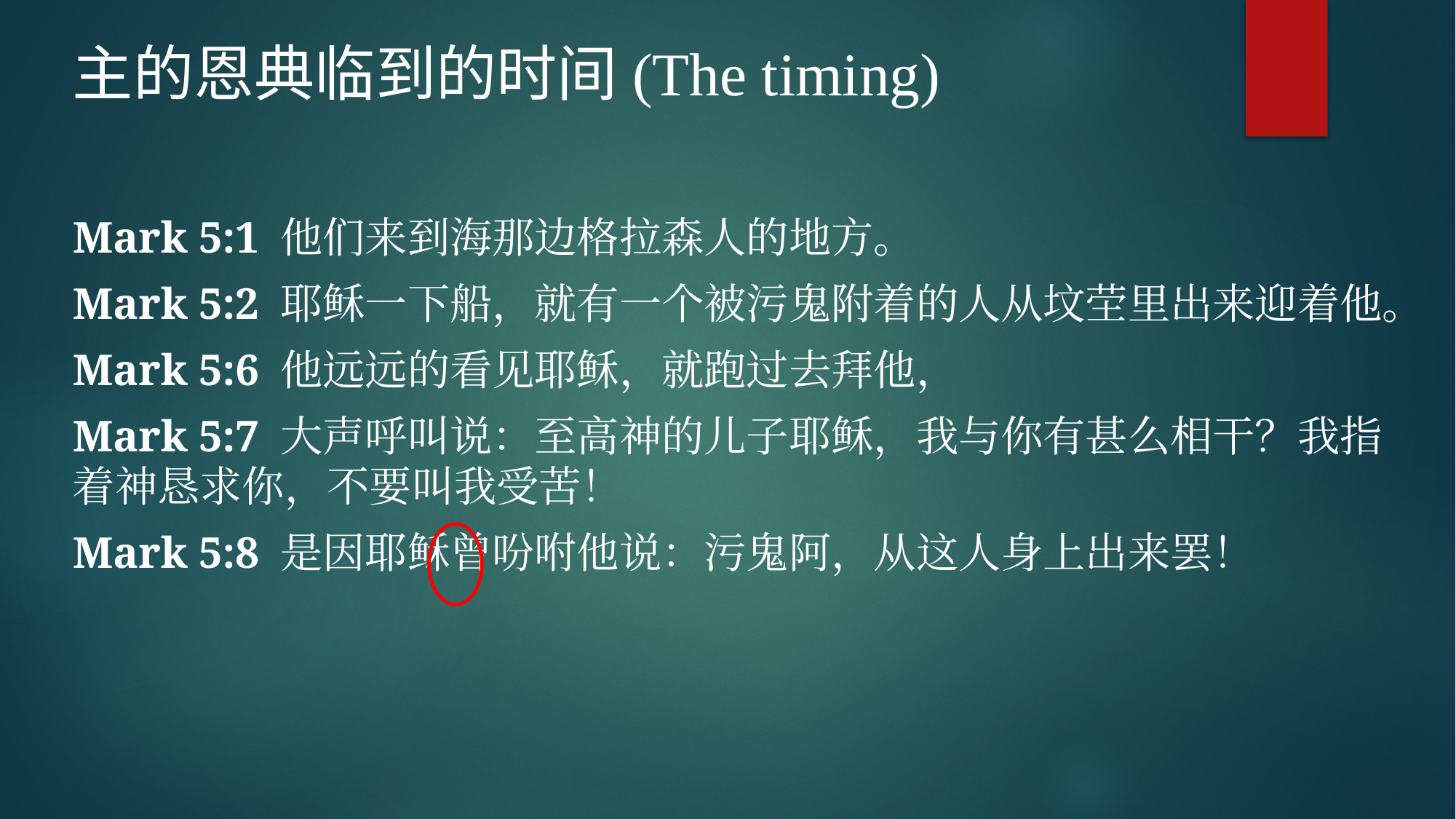

主的恩典临到的时间(The timing)

Mark 5:1 他们来到海那边格拉森人的地方。
Mark 5:2 耶稣一下船，就有一个被污鬼附着的人从坟茔里出来迎着他。
Mark 5:6 他远远的看见耶稣，就跑过去拜他，
Mark 5:7 大声呼叫说：至高神的儿子耶稣，我与你有甚么相干？我指着神恳求你，不要叫我受苦！
Mark 5:8 是因耶稣曾吩咐他说：污鬼阿，从这人身上出来罢！